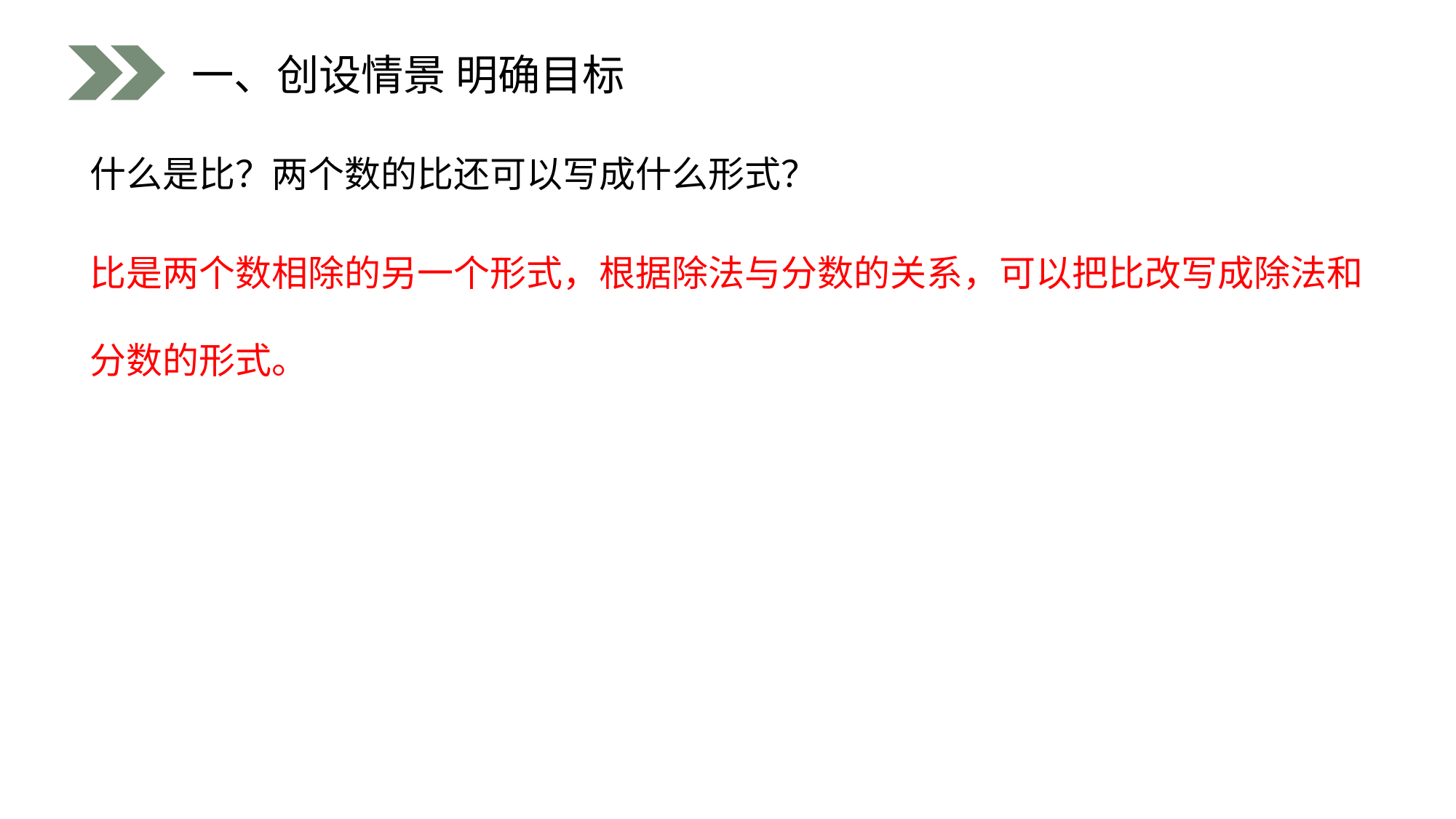

一、创设情景 明确目标
什么是比？两个数的比还可以写成什么形式？
比是两个数相除的另一个形式，根据除法与分数的关系，可以把比改写成除法和分数的形式。